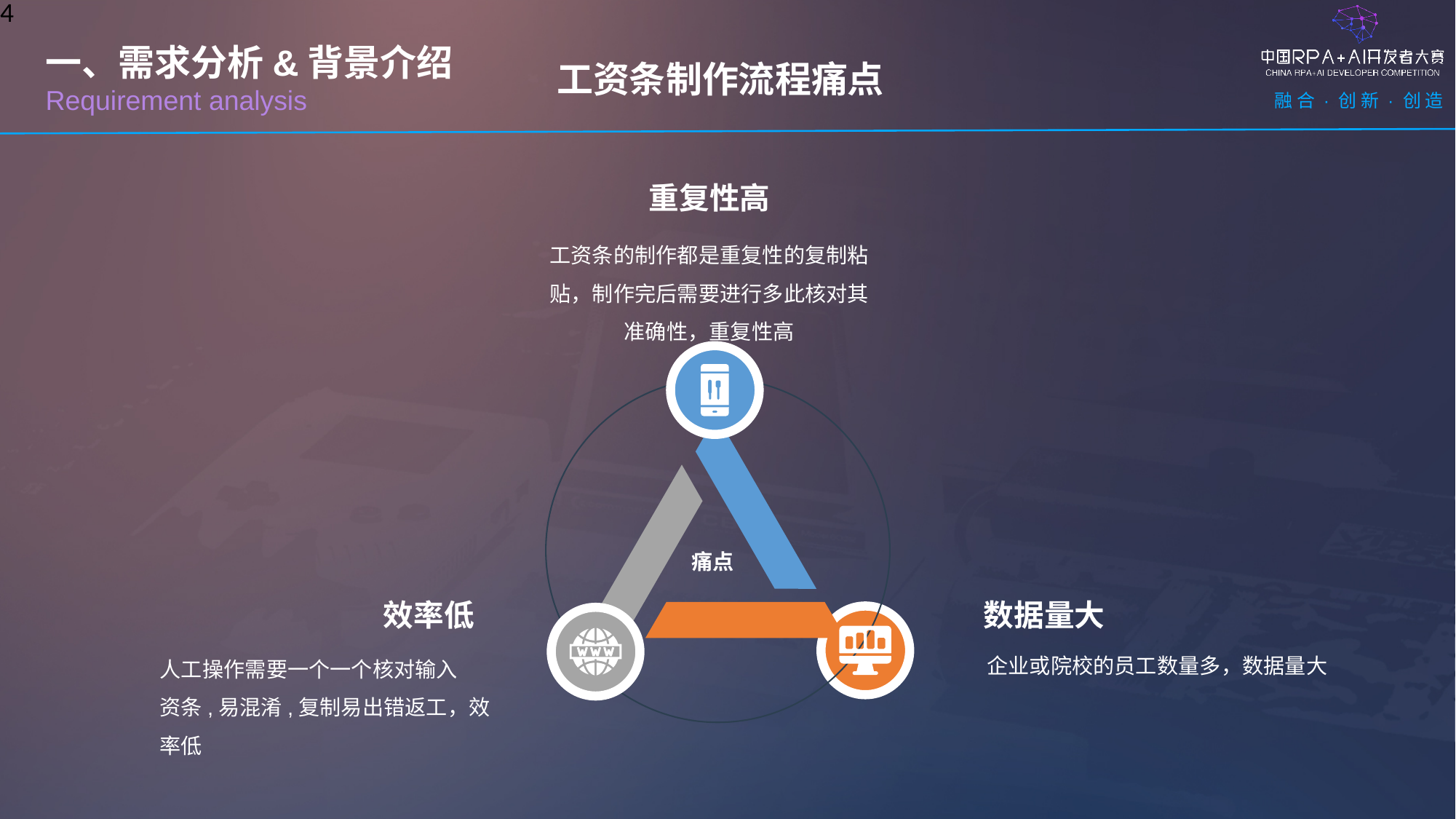

4
    工资条制作流程痛点
一、需求分析&背景介绍
Requirement analysis
重复性高
工资条的制作都是重复性的复制粘贴，制作完后需要进行多此核对其准确性，重复性高

痛点

效率低
数据量大
企业或院校的员工数量多，数据量大
人工操作需要一个一个核对输入
资条,易混淆,复制易出错返工，效率低